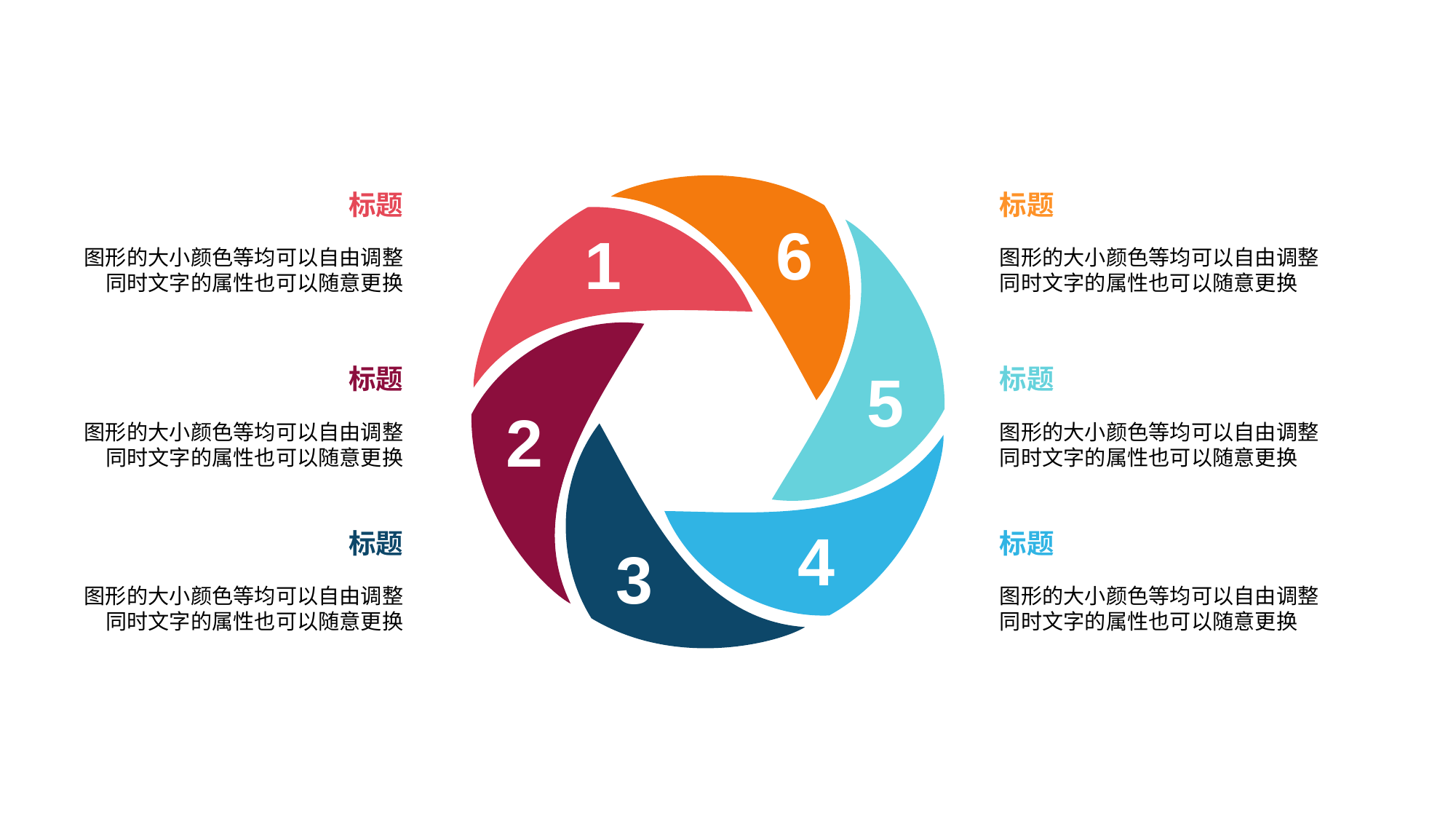

标题
标题
6
1
图形的大小颜色等均可以自由调整 同时文字的属性也可以随意更换
图形的大小颜色等均可以自由调整 同时文字的属性也可以随意更换
5
标题
标题
2
图形的大小颜色等均可以自由调整 同时文字的属性也可以随意更换
图形的大小颜色等均可以自由调整 同时文字的属性也可以随意更换
4
标题
标题
3
图形的大小颜色等均可以自由调整 同时文字的属性也可以随意更换
图形的大小颜色等均可以自由调整 同时文字的属性也可以随意更换